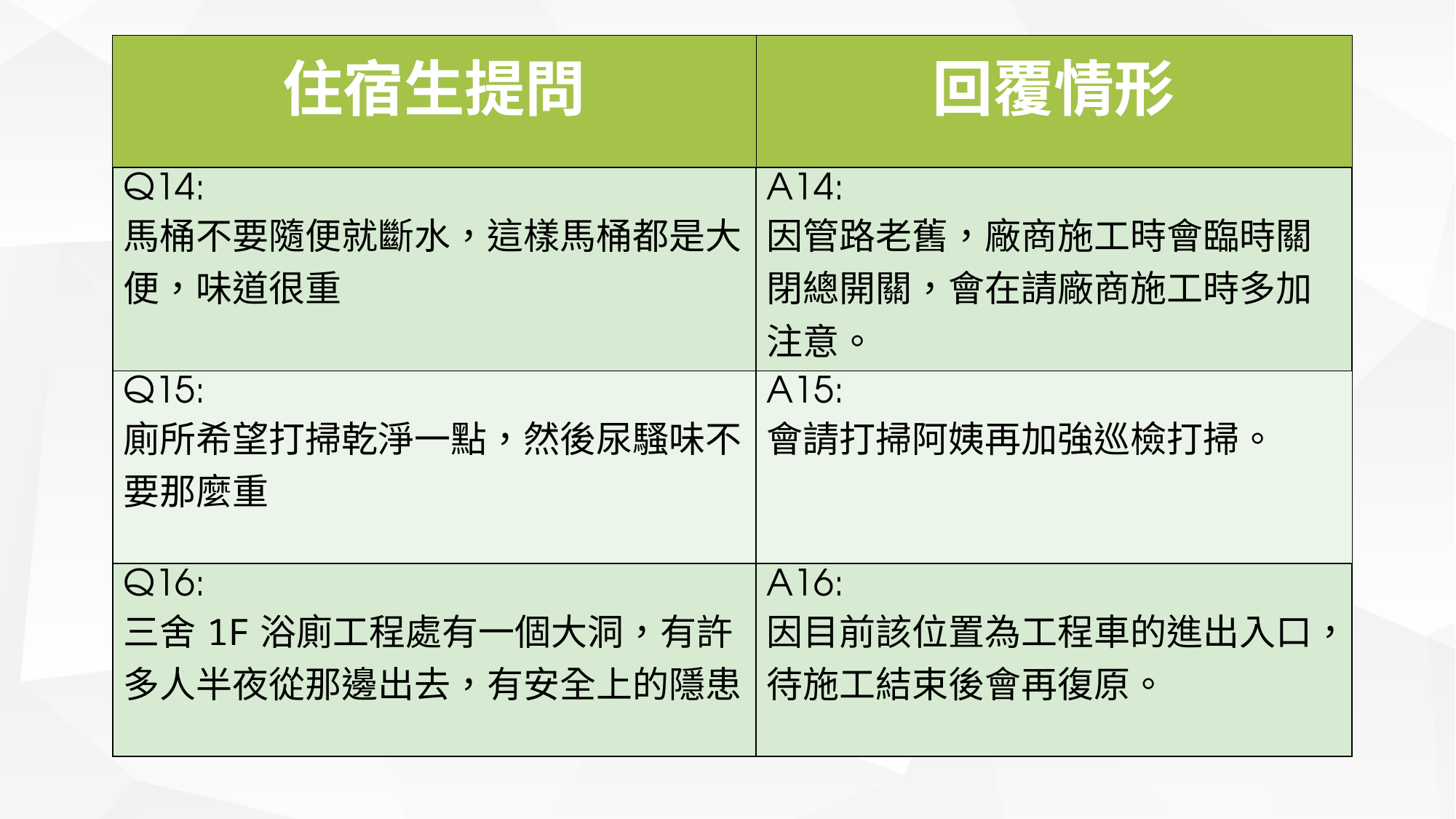

| 住宿生提問 | 回覆情形 |
| --- | --- |
| Q14: 馬桶不要隨便就斷水，這樣馬桶都是大便，味道很重 | A14: 因管路老舊，廠商施工時會臨時關閉總開關，會在請廠商施工時多加注意。 |
| Q15: 廁所希望打掃乾淨一點，然後尿騷味不要那麼重 | A15: 會請打掃阿姨再加強巡檢打掃。 |
| Q16: 三舍1F浴廁工程處有一個大洞，有許多人半夜從那邊出去，有安全上的隱患 | A16: 因目前該位置為工程車的進出入口，待施工結束後會再復原。 |